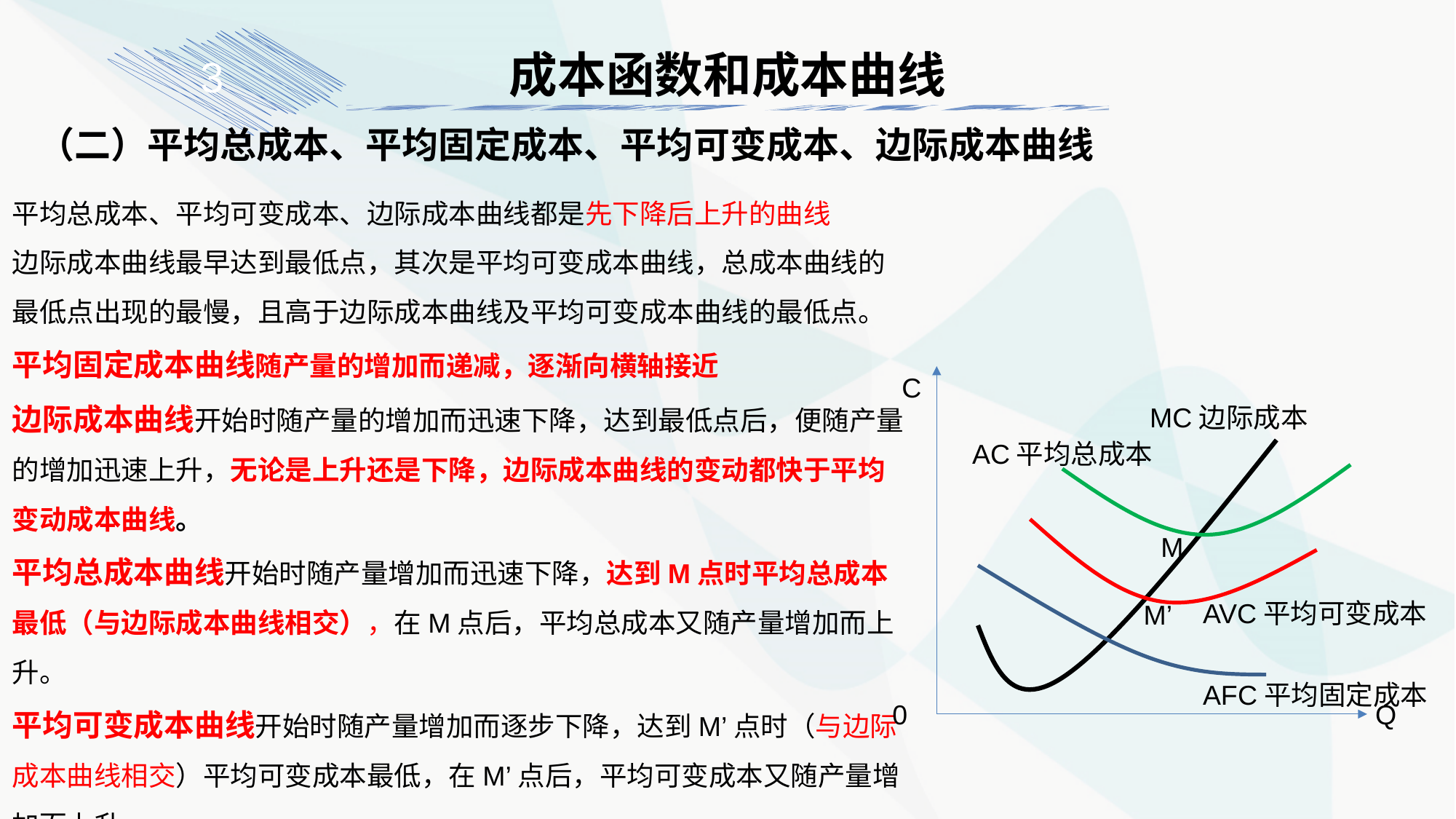

成本函数和成本曲线
3
（二）平均总成本、平均固定成本、平均可变成本、边际成本曲线

平均总成本、平均可变成本、边际成本曲线都是先下降后上升的曲线
边际成本曲线最早达到最低点，其次是平均可变成本曲线，总成本曲线的最低点出现的最慢，且高于边际成本曲线及平均可变成本曲线的最低点。
平均固定成本曲线随产量的增加而递减，逐渐向横轴接近
边际成本曲线开始时随产量的增加而迅速下降，达到最低点后，便随产量的增加迅速上升，无论是上升还是下降，边际成本曲线的变动都快于平均变动成本曲线。
平均总成本曲线开始时随产量增加而迅速下降，达到M点时平均总成本最低（与边际成本曲线相交），在M点后，平均总成本又随产量增加而上升。
平均可变成本曲线开始时随产量增加而逐步下降，达到M’点时（与边际成本曲线相交）平均可变成本最低，在M’点后，平均可变成本又随产量增加而上升。
C
MC边际成本
AC平均总成本

M

AVC平均可变成本
M’
AFC平均固定成本
0
Q